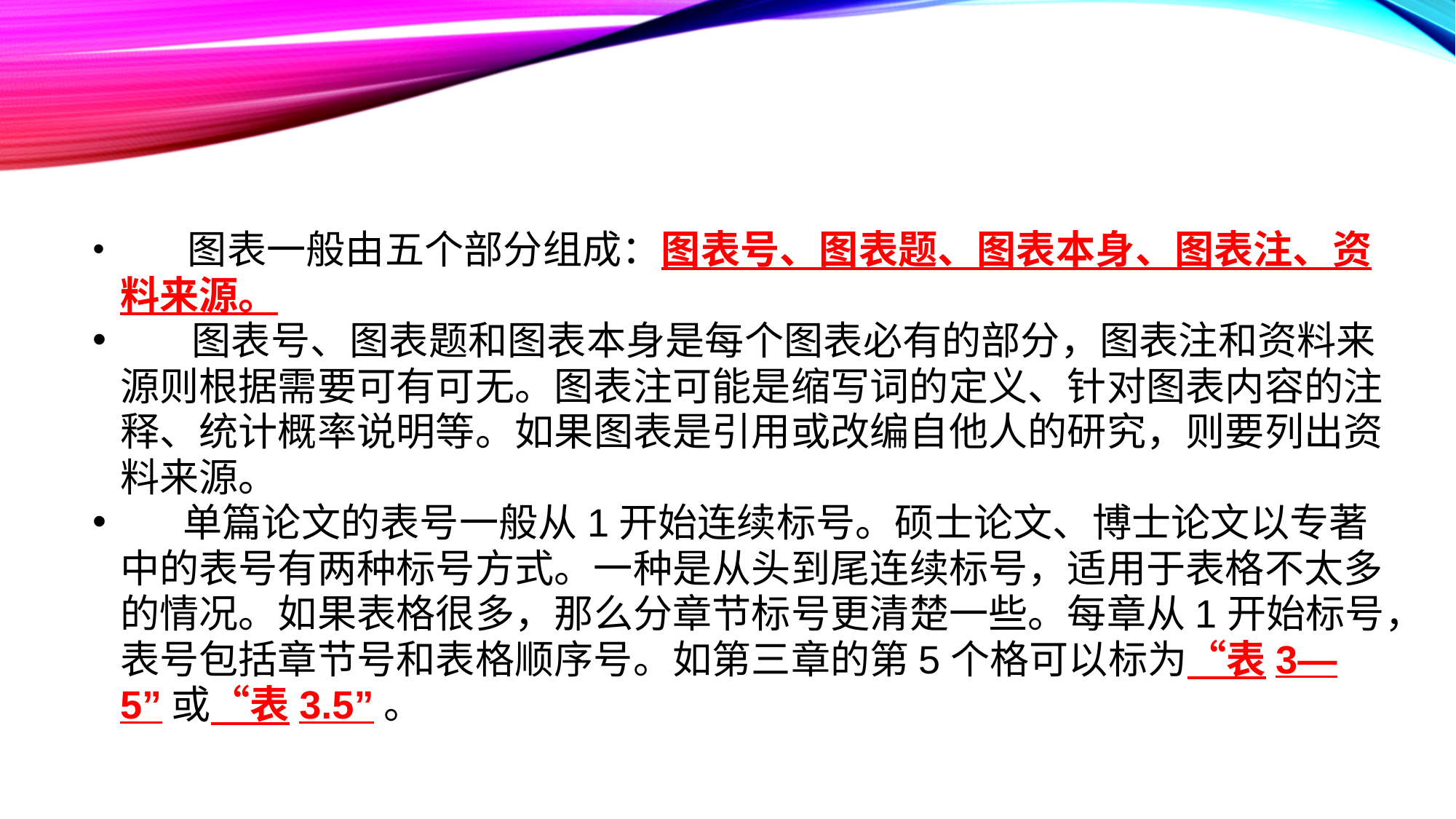

图表一般由五个部分组成：图表号、图表题、图表本身、图表注、资料来源。
       图表号、图表题和图表本身是每个图表必有的部分，图表注和资料来源则根据需要可有可无。图表注可能是缩写词的定义、针对图表内容的注释、统计概率说明等。如果图表是引用或改编自他人的研究，则要列出资料来源。
      单篇论文的表号一般从1开始连续标号。硕士论文、博士论文以专著中的表号有两种标号方式。一种是从头到尾连续标号，适用于表格不太多的情况。如果表格很多，那么分章节标号更清楚一些。每章从1开始标号，表号包括章节号和表格顺序号。如第三章的第5个格可以标为“表3—5”或“表3.5”。